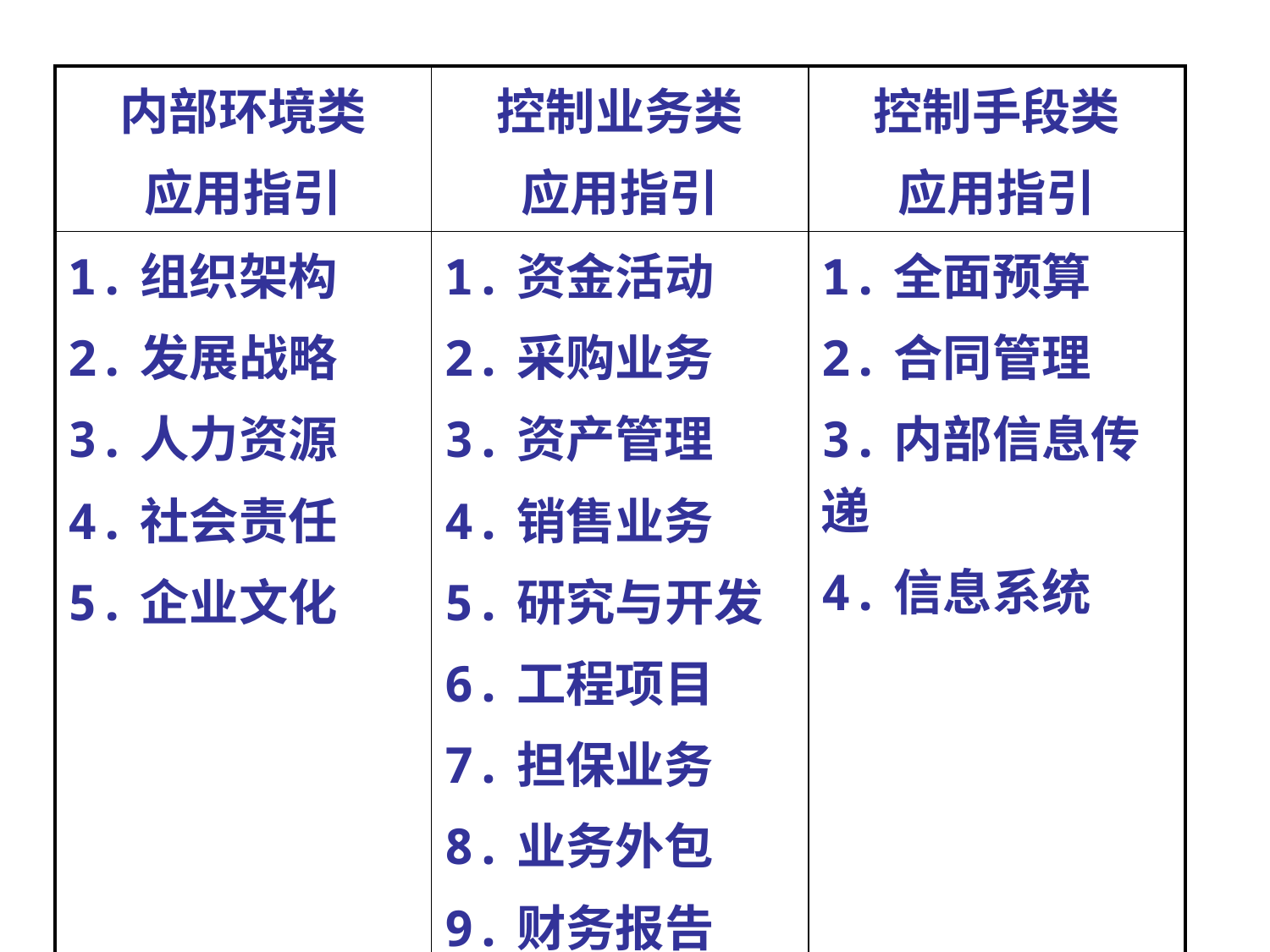

| 内部环境类 应用指引 | 控制业务类 应用指引 | 控制手段类 应用指引 |
| --- | --- | --- |
| 1.组织架构 2.发展战略 3.人力资源 4.社会责任 5.企业文化 | 1.资金活动 2.采购业务 3.资产管理 4.销售业务 5.研究与开发 6.工程项目 7.担保业务 8.业务外包 9.财务报告 | 1.全面预算 2.合同管理 3.内部信息传递 4.信息系统 |